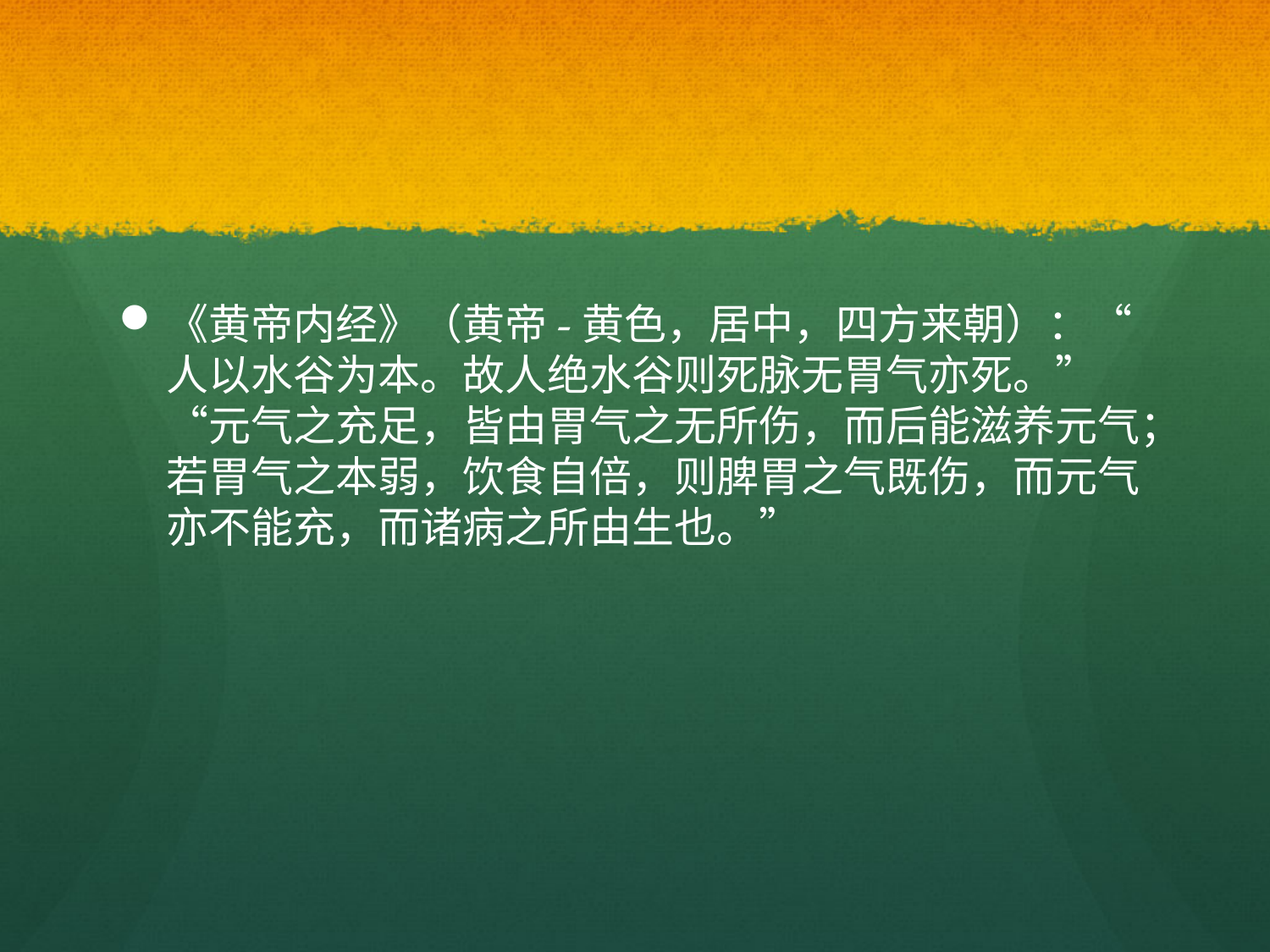

#
《黄帝内经》（黄帝-黄色，居中，四方来朝）：“ 人以水谷为本。故人绝水谷则死脉无胃气亦死。”“元气之充足，皆由胃气之无所伤，而后能滋养元气；若胃气之本弱，饮食自倍，则脾胃之气既伤，而元气亦不能充，而诸病之所由生也。”